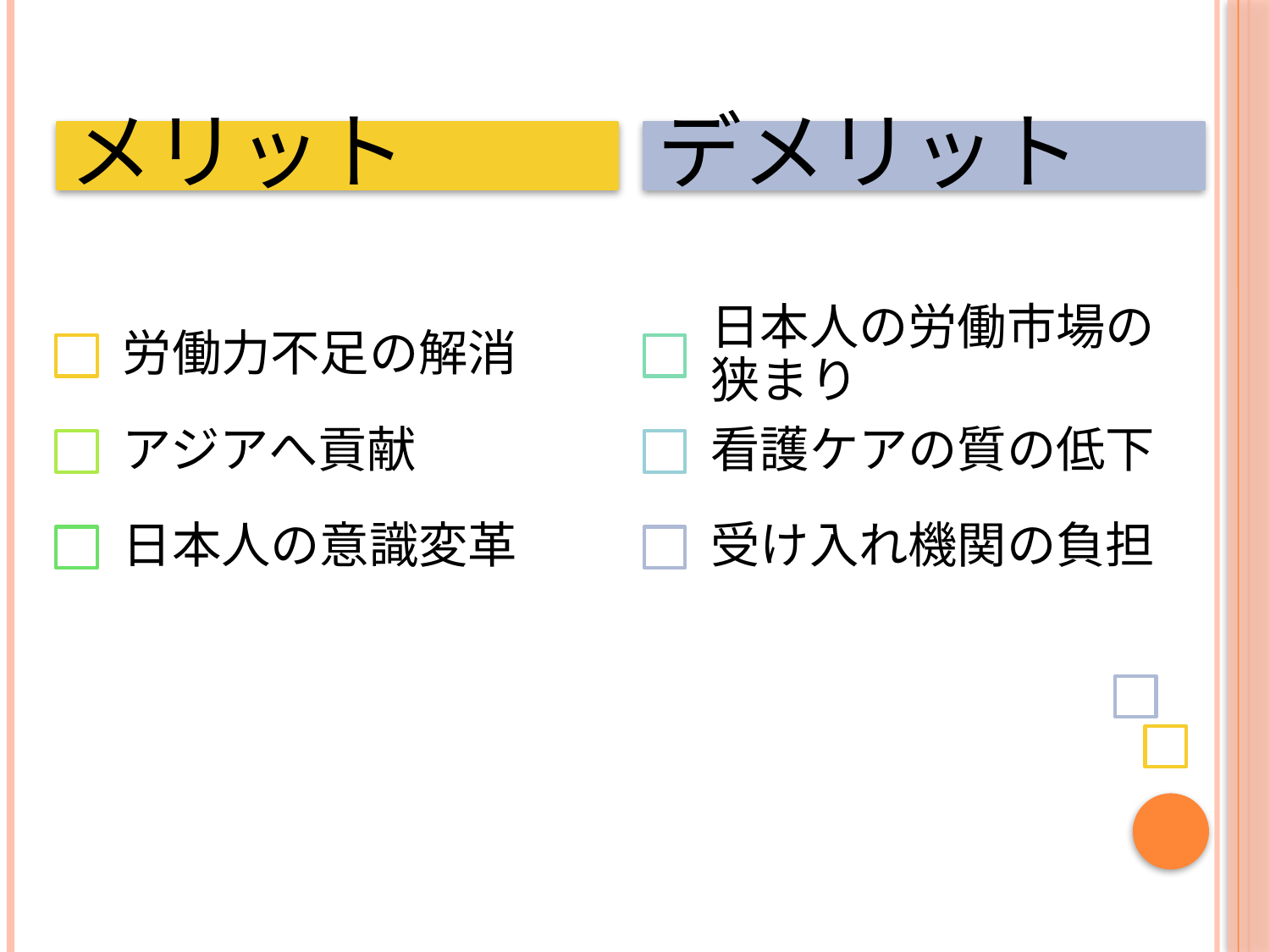

メリット
労働力不足の解消
アジアへ貢献
日本人の意識変革
デメリット
日本人の労働市場の狭まり
看護ケアの質の低下
受け入れ機関の負担